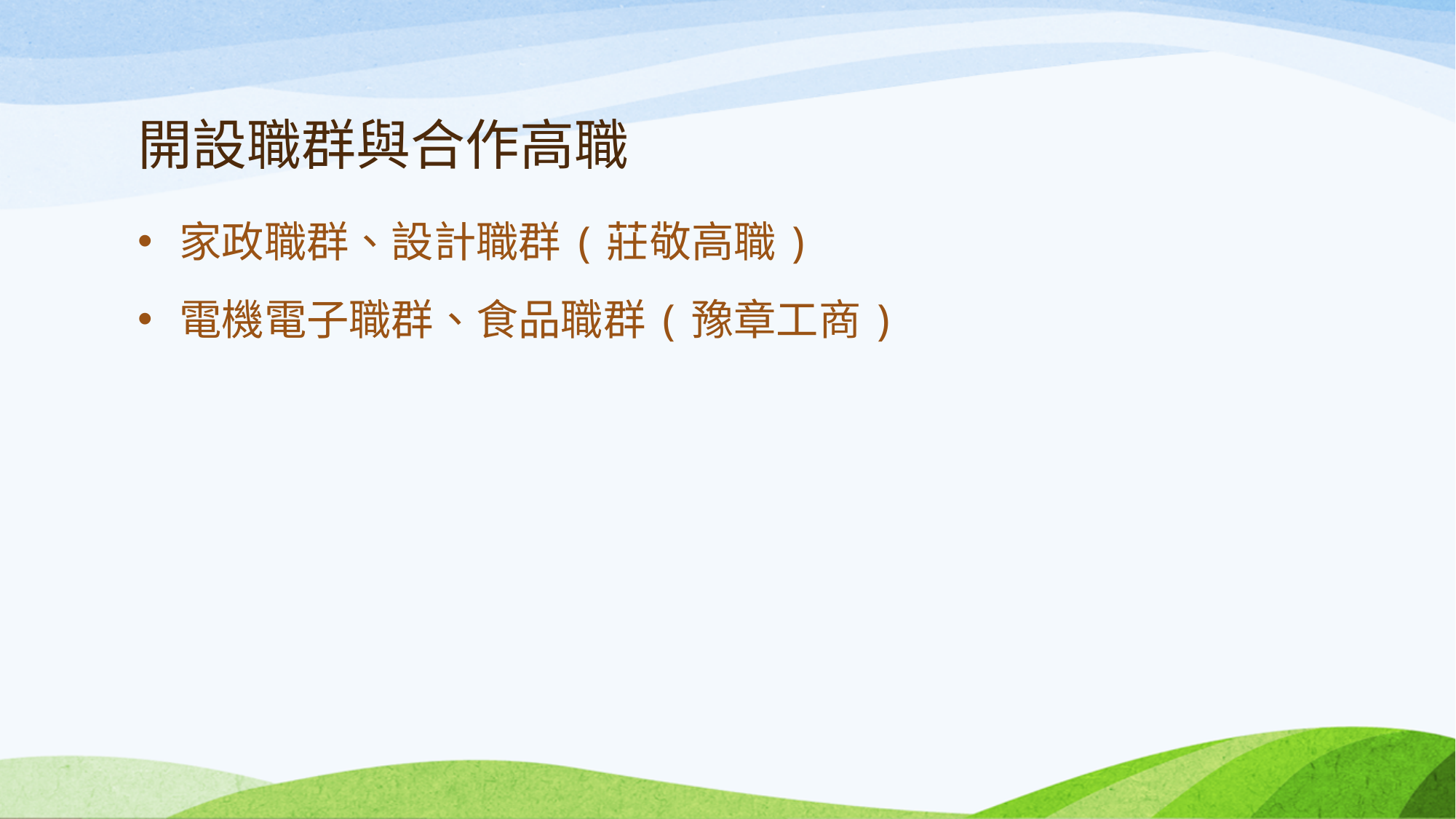

# 開設職群與合作高職
家政職群、設計職群(莊敬高職)
電機電子職群、食品職群(豫章工商)